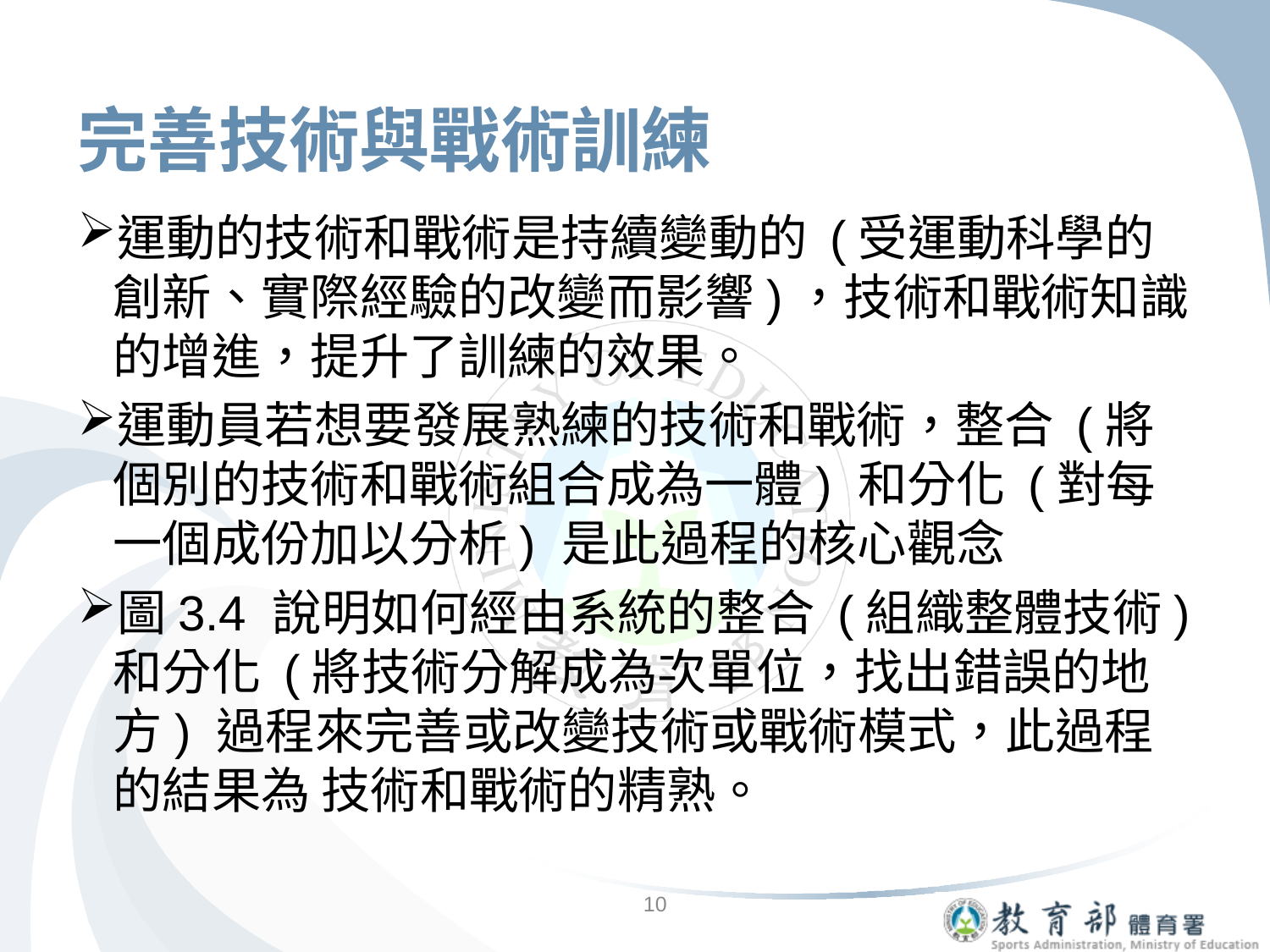

# 完善技術與戰術訓練
運動的技術和戰術是持續變動的 (受運動科學的創新、實際經驗的改變而影響)，技術和戰術知識的增進，提升了訓練的效果。
運動員若想要發展熟練的技術和戰術，整合 (將個別的技術和戰術組合成為一體) 和分化 (對每一個成份加以分析) 是此過程的核心觀念
圖3.4 說明如何經由系統的整合 (組織整體技術) 和分化 (將技術分解成為次單位，找出錯誤的地方) 過程來完善或改變技術或戰術模式，此過程的結果為 技術和戰術的精熟。
10